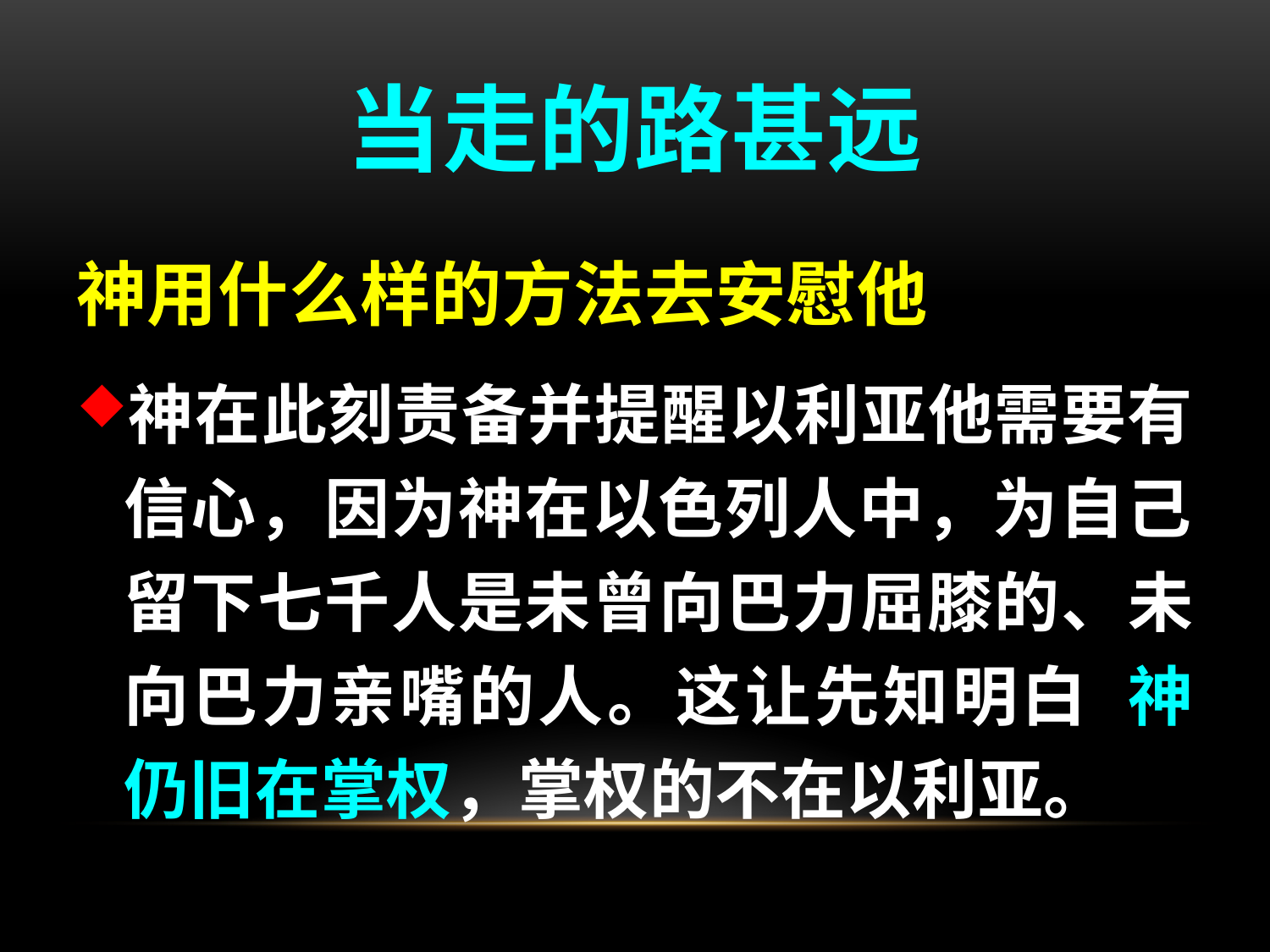

# 当走的路甚远
神用什么样的方法去安慰他
神在此刻责备并提醒以利亚他需要有信心，因为神在以色列人中，为自己留下七千人是未曾向巴力屈膝的、未向巴力亲嘴的人。这让先知明白  神仍旧在掌权，掌权的不在以利亚。